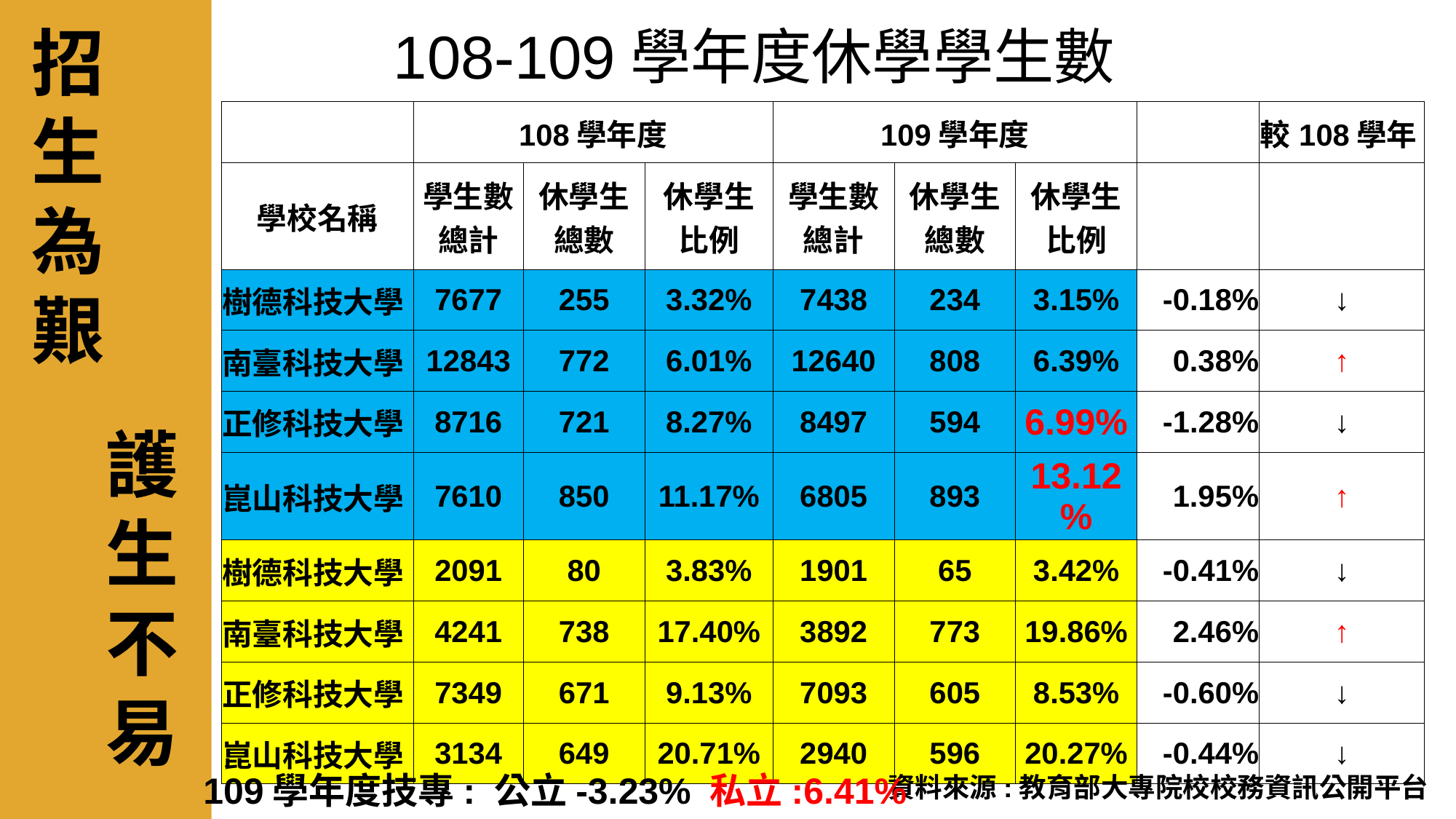

108-109學年度休學學生數
招

生

為

艱

|  | 108學年度 |  |  | 109學年度 |  |  |  | 較108學年 |
| --- | --- | --- | --- | --- | --- | --- | --- | --- |
| 學校名稱 | 學生數總計 | 休學生總數 | 休學生 比例 | 學生數總計 | 休學生總數 | 休學生比例 |  |  |
| 樹德科技大學 | 7677 | 255 | 3.32% | 7438 | 234 | 3.15% | -0.18% | ↓ |
| 南臺科技大學 | 12843 | 772 | 6.01% | 12640 | 808 | 6.39% | 0.38% | ↑ |
| 正修科技大學 | 8716 | 721 | 8.27% | 8497 | 594 | 6.99% | -1.28% | ↓ |
| 崑山科技大學 | 7610 | 850 | 11.17% | 6805 | 893 | 13.12% | 1.95% | ↑ |
| 樹德科技大學 | 2091 | 80 | 3.83% | 1901 | 65 | 3.42% | -0.41% | ↓ |
| 南臺科技大學 | 4241 | 738 | 17.40% | 3892 | 773 | 19.86% | 2.46% | ↑ |
| 正修科技大學 | 7349 | 671 | 9.13% | 7093 | 605 | 8.53% | -0.60% | ↓ |
| 崑山科技大學 | 3134 | 649 | 20.71% | 2940 | 596 | 20.27% | -0.44% | ↓ |
護

生

不

易

109學年度技專: 公立-3.23% 私立:6.41%
資料來源:教育部大專院校校務資訊公開平台